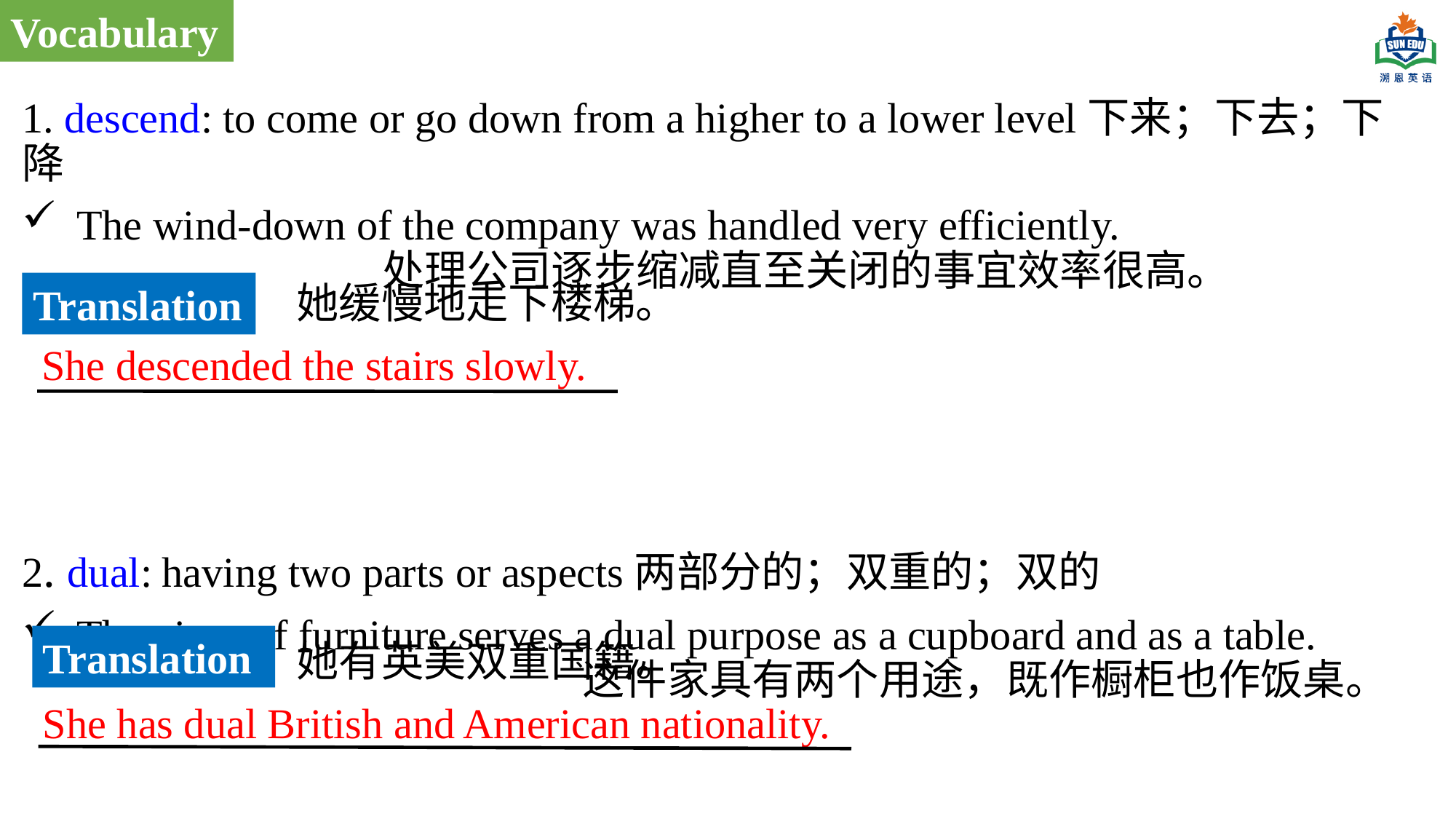

Vocabulary
1. descend: to come or go down from a higher to a lower level下来；下去；下降
The wind-down of the company was handled very efficiently.                                                         处理公司逐步缩减直至关闭的事宜效率很高。

2. dual: having two parts or aspects两部分的；双重的；双的
The piece of furniture serves a dual purpose as a cupboard and as a table.                                                         这件家具有两个用途，既作橱柜也作饭桌。
她缓慢地走下楼梯。
Translation
She descended the stairs slowly.
Translation
她有英美双重国籍。
She has dual British and American nationality.